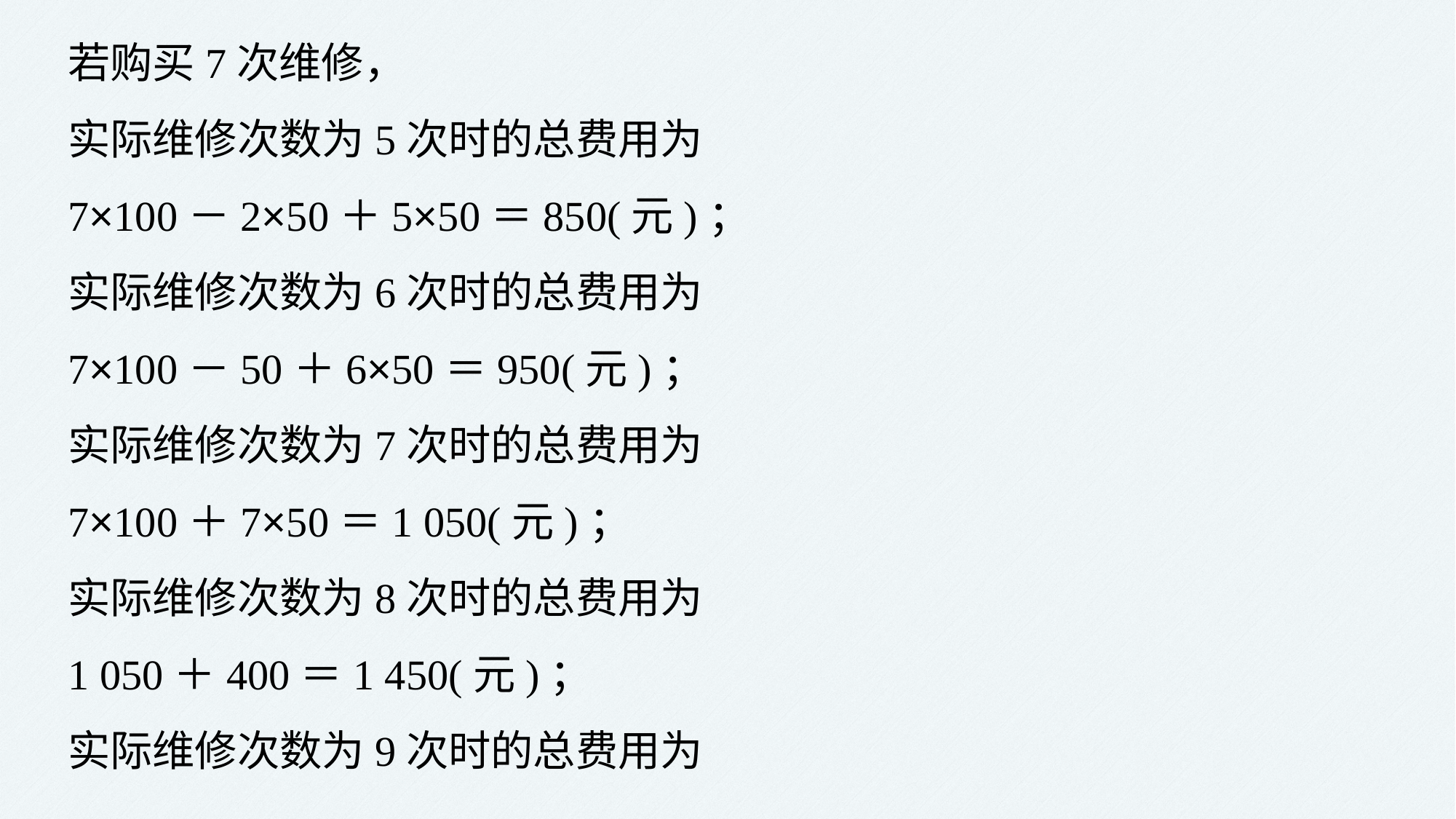

若购买7次维修，
实际维修次数为5次时的总费用为
7×100－2×50＋5×50＝850(元)；
实际维修次数为6次时的总费用为
7×100－50＋6×50＝950(元)；
实际维修次数为7次时的总费用为
7×100＋7×50＝1 050(元)；
实际维修次数为8次时的总费用为
1 050＋400＝1 450(元)；
实际维修次数为9次时的总费用为